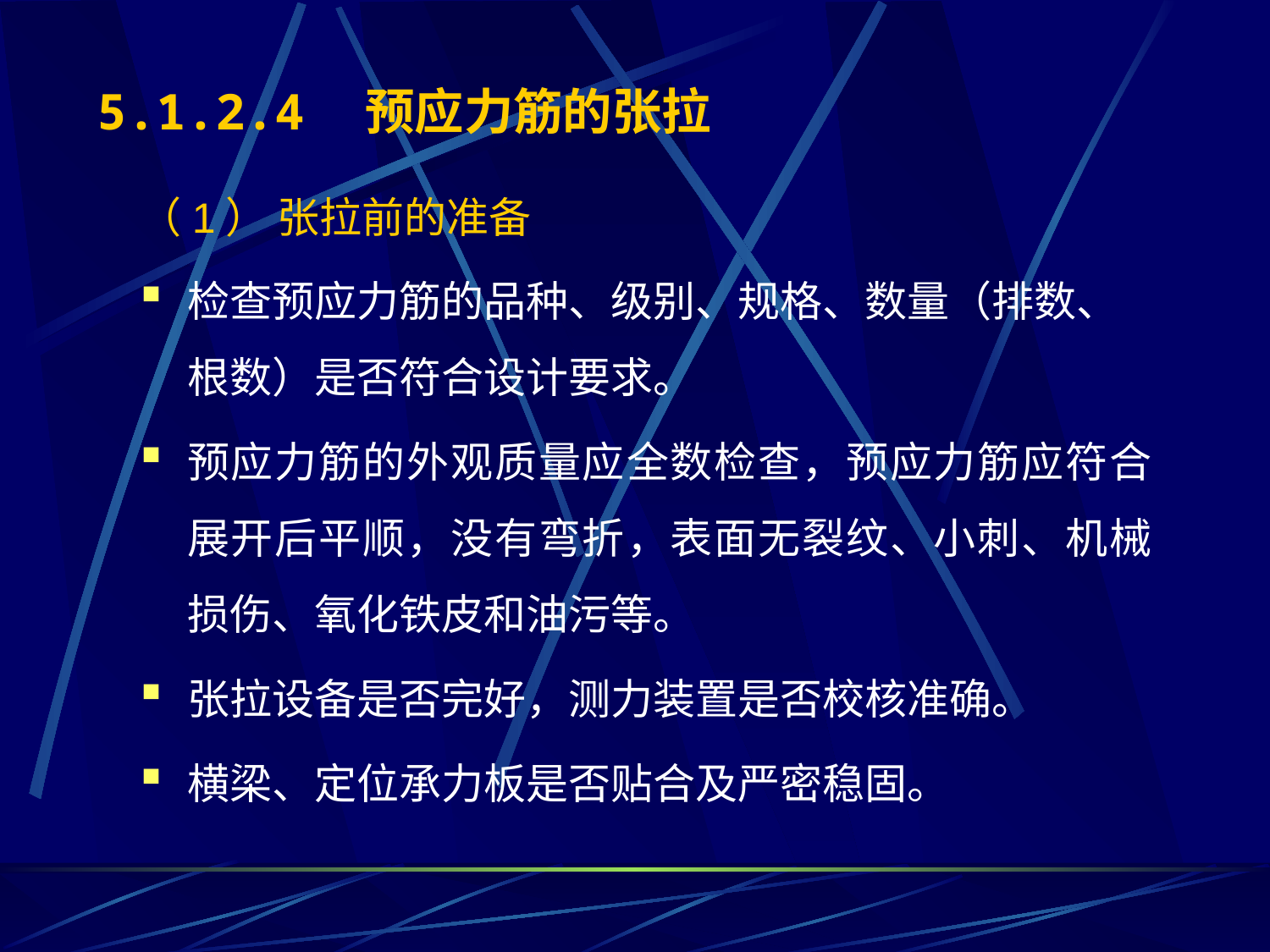

5.1.2.4　预应力筋的张拉
（1） 张拉前的准备
检查预应力筋的品种、级别、规格、数量（排数、根数）是否符合设计要求。
预应力筋的外观质量应全数检查，预应力筋应符合展开后平顺，没有弯折，表面无裂纹、小刺、机械损伤、氧化铁皮和油污等。
张拉设备是否完好，测力装置是否校核准确。
横梁、定位承力板是否贴合及严密稳固。